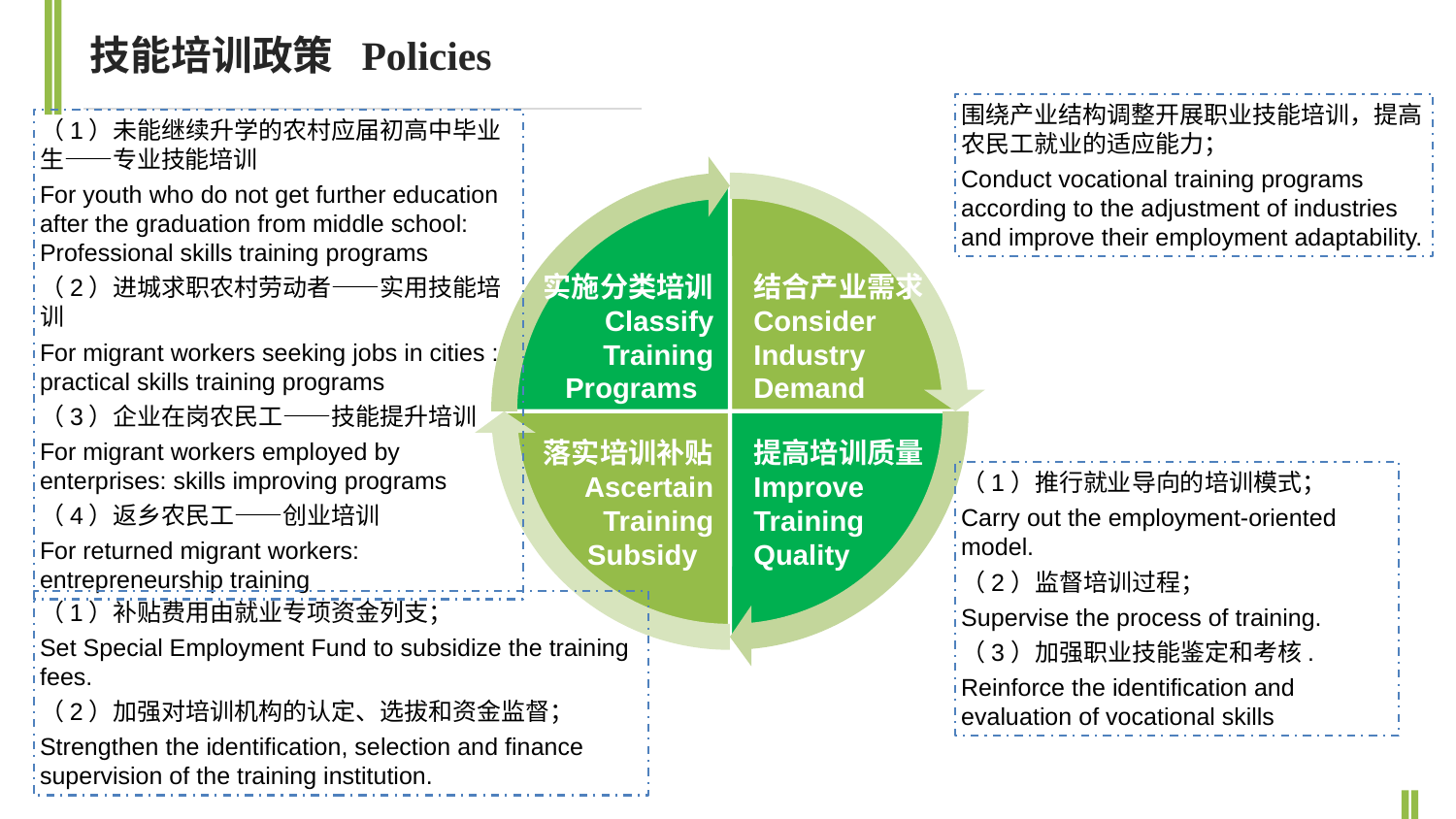

技能培训政策  Policies
围绕产业结构调整开展职业技能培训，提高农民工就业的适应能力；
Conduct vocational training programs according to the adjustment of industries and improve their employment adaptability.
（1）未能继续升学的农村应届初高中毕业生——专业技能培训
For youth who do not get further education after the graduation from middle school: Professional skills training programs
（2）进城求职农村劳动者——实用技能培训
For migrant workers seeking jobs in cities : practical skills training programs
（3）企业在岗农民工——技能提升培训
For migrant workers employed by enterprises: skills improving programs
（4）返乡农民工——创业培训
For returned migrant workers: entrepreneurship training

实施分类培训
Classify Training Programs
结合产业需求
Consider Industry Demand
提高培训质量
Improve Training Quality

落实培训补贴
Ascertain Training Subsidy
（1）推行就业导向的培训模式；
Carry out the employment-oriented model.
（2）监督培训过程；
Supervise the process of training.
（3）加强职业技能鉴定和考核.
Reinforce the identification and evaluation of vocational skills
（1）补贴费用由就业专项资金列支；
Set Special Employment Fund to subsidize the training fees.
（2）加强对培训机构的认定、选拔和资金监督；
Strengthen the identification, selection and finance supervision of the training institution.